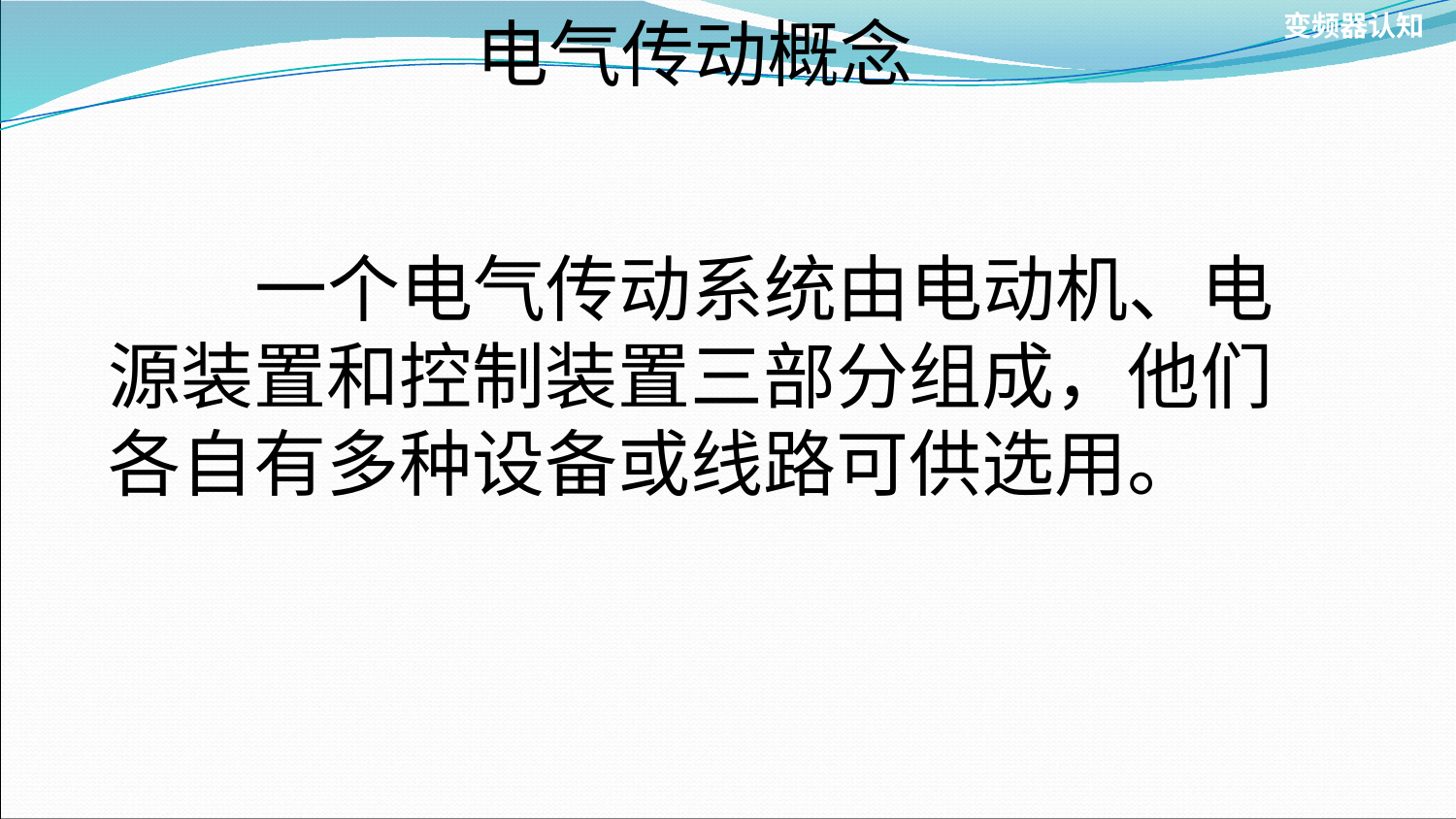

电气传动概念
变频器认知
        一个电气传动系统由电动机、电源装置和控制装置三部分组成，他们各自有多种设备或线路可供选用。